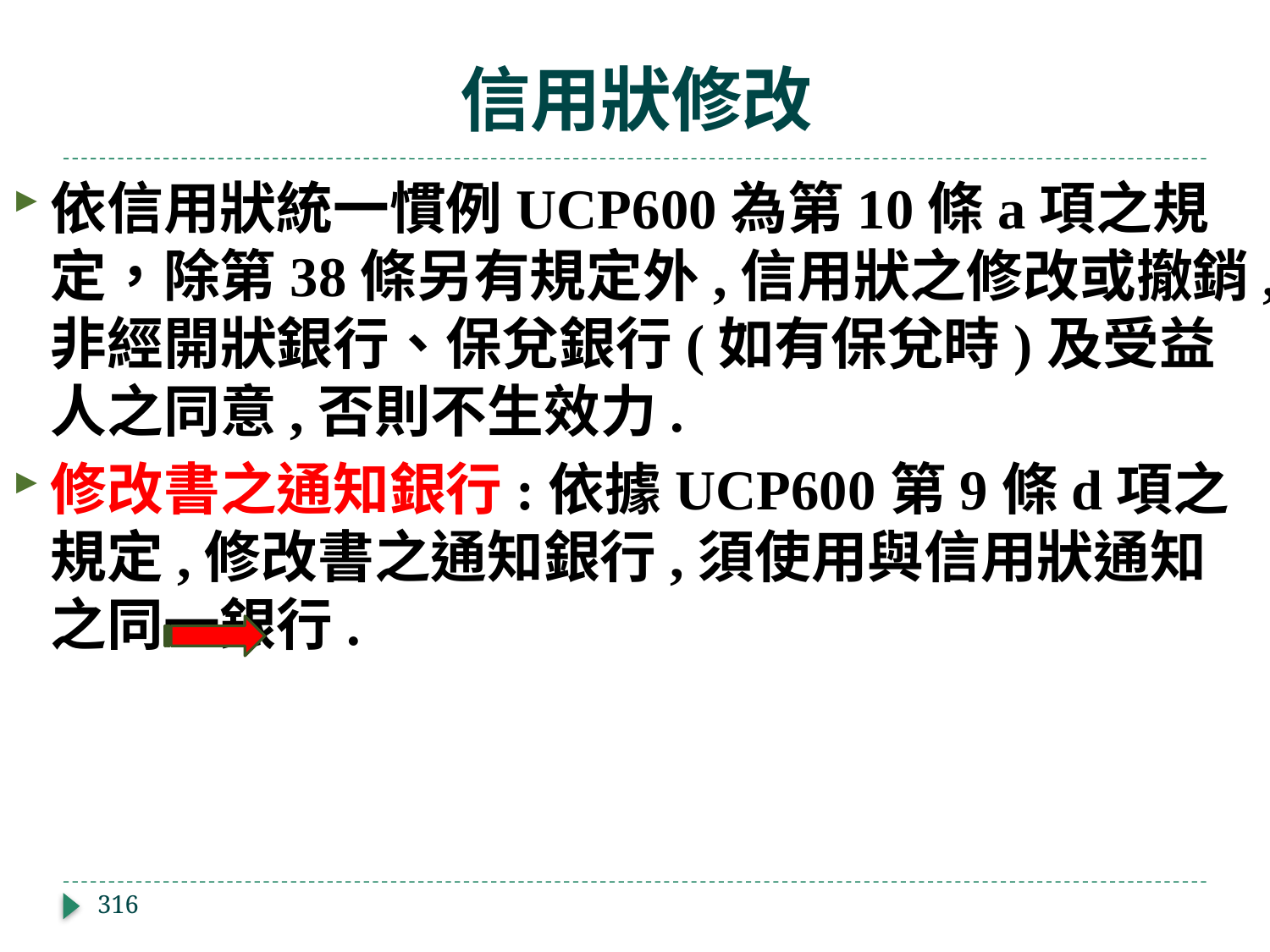

# 信用狀修改
依信用狀統一慣例UCP600為第10條a項之規定，除第38條另有規定外,信用狀之修改或撤銷,非經開狀銀行、保兌銀行(如有保兌時)及受益人之同意,否則不生效力.
修改書之通知銀行:依據UCP600第9條d項之規定,修改書之通知銀行,須使用與信用狀通知之同一銀行.

316